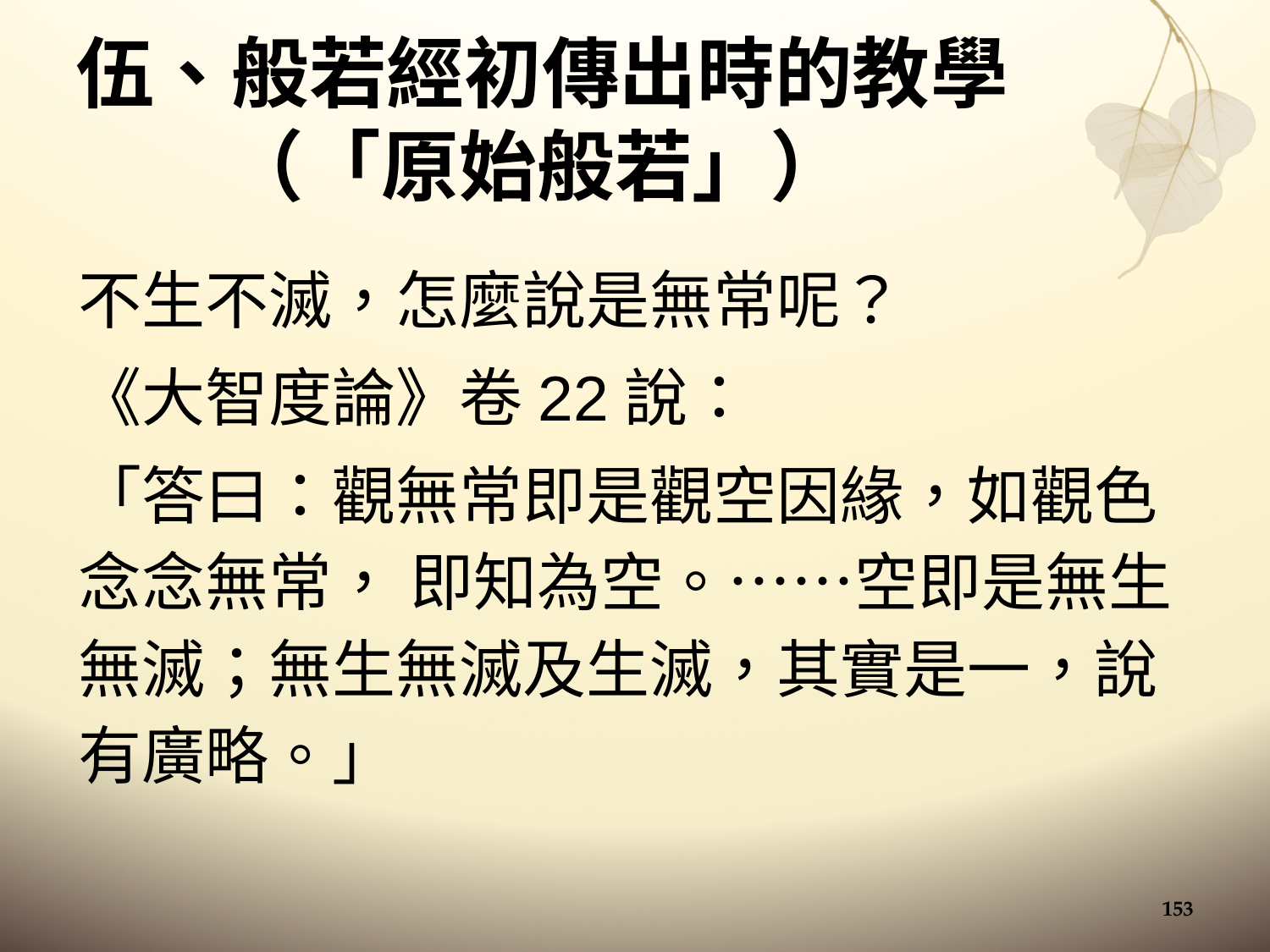

# 伍、般若經初傳出時的教學 （「原始般若」）

不生不滅，怎麼說是無常呢？
《大智度論》卷22說：
「答曰：觀無常即是觀空因緣，如觀色念念無常， 即知為空。……空即是無生無滅；無生無滅及生滅，其實是一，說有廣略。」

153